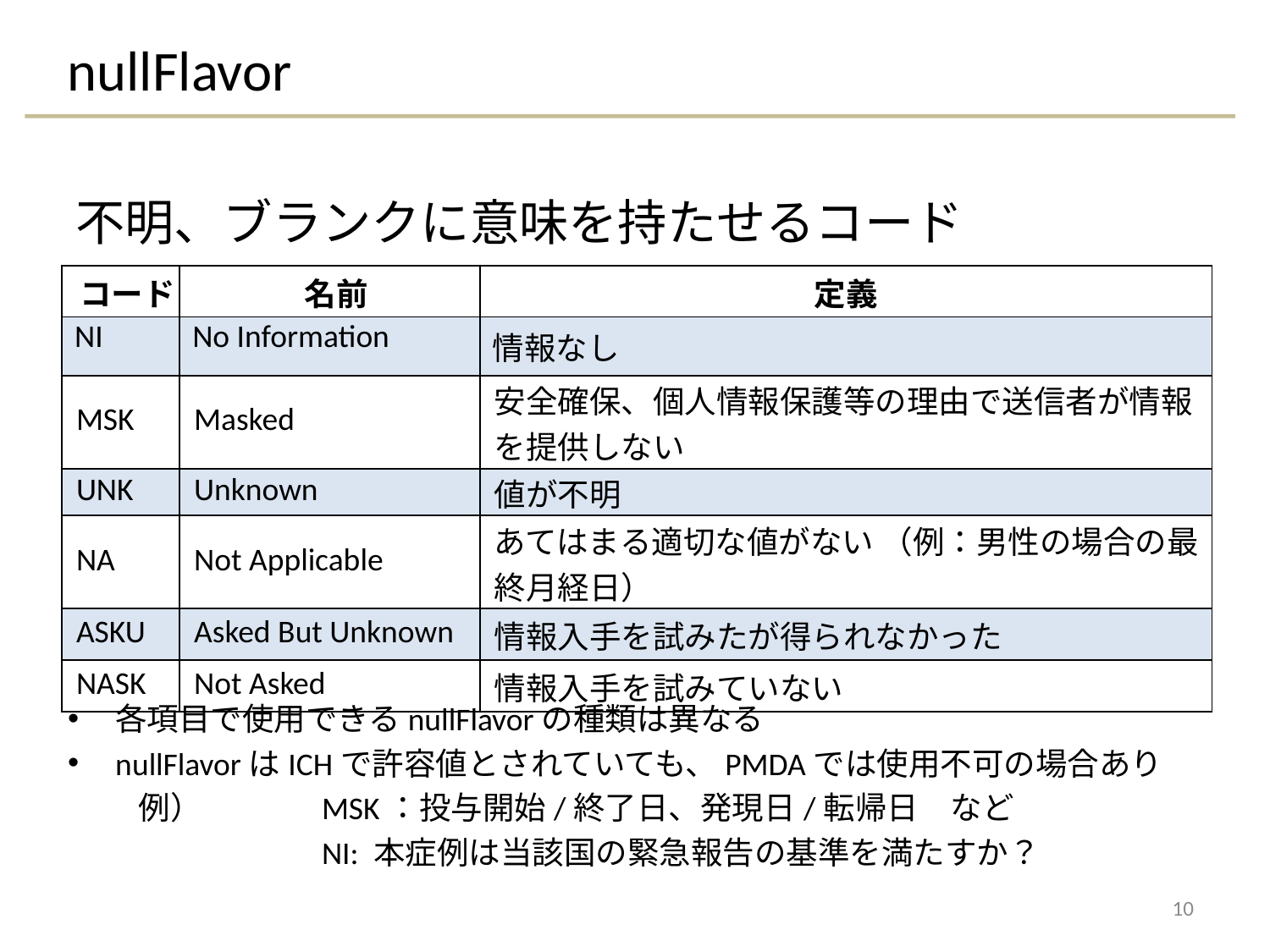

nullFlavor

不明、ブランクに意味を持たせるコード
| コード | 名前 | 定義 |
| --- | --- | --- |
| NI | No Information | 情報なし |
| MSK | Masked | 安全確保、個人情報保護等の理由で送信者が情報を提供しない |
| UNK | Unknown | 値が不明 |
| NA | Not Applicable | あてはまる適切な値がない （例：男性の場合の最終月経日） |
| ASKU | Asked But Unknown | 情報入手を試みたが得られなかった |
| NASK | Not Asked | 情報入手を試みていない |
各項目で使用できるnullFlavorの種類は異なる
nullFlavorはICHで許容値とされていても、PMDAでは使用不可の場合あり
　　 例）	MSK：投与開始/終了日、発現日/転帰日　など
　　　　　	NI: 本症例は当該国の緊急報告の基準を満たすか？
10